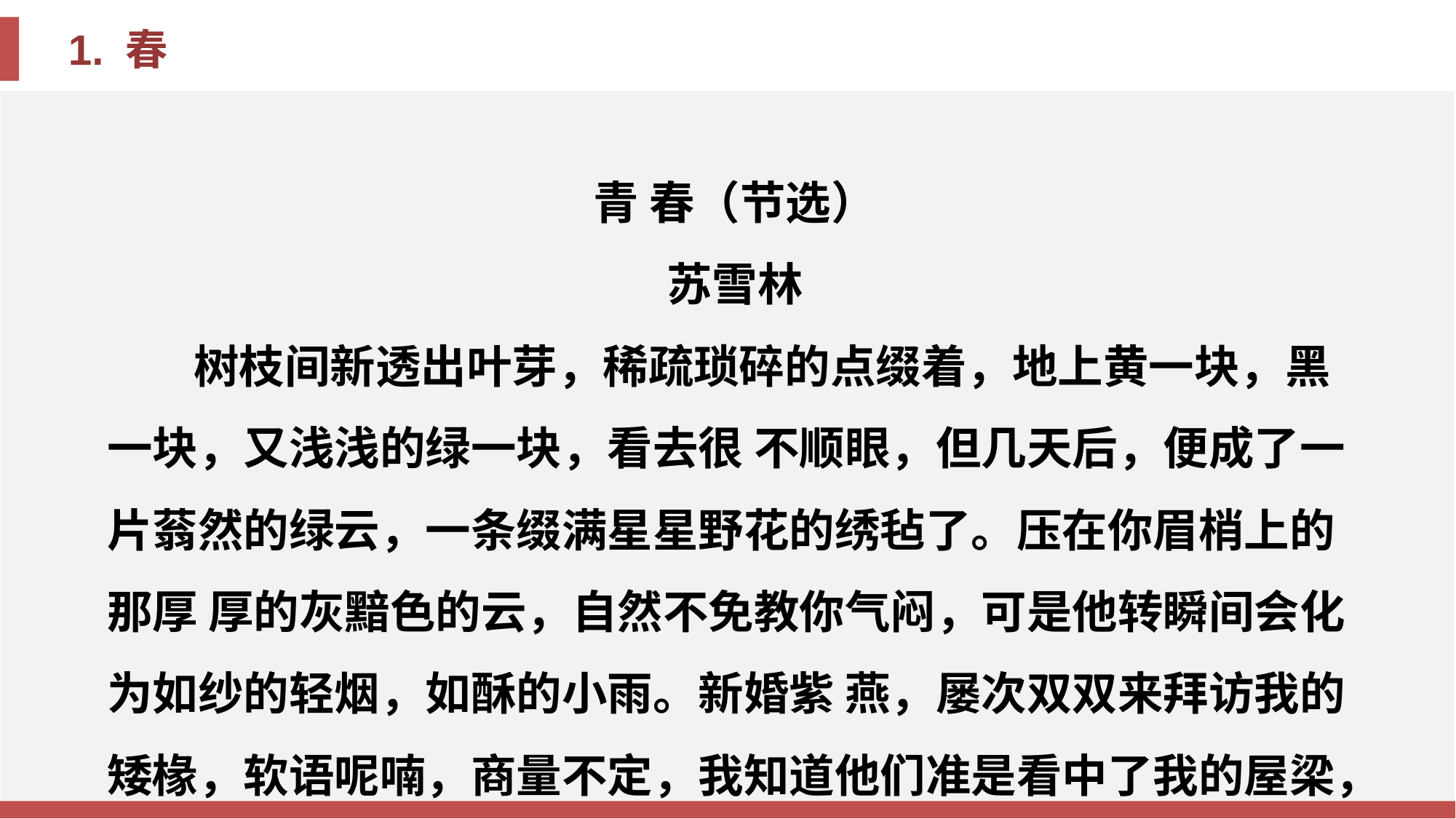

青 春（节选）
苏雪林
树枝间新透出叶芽，稀疏琐碎的点缀着，地上黄一块，黑一块，又浅浅的绿一块，看去很 不顺眼，但几天后，便成了一片蓊然的绿云，一条缀满星星野花的绣毡了。压在你眉梢上的那厚 厚的灰黯色的云，自然不免教你气闷，可是他转瞬间会化为如纱的轻烟，如酥的小雨。新婚紫 燕，屡次双双来拜访我的矮椽，软语呢喃，商量不定，我知道他们准是看中了我的屋梁，